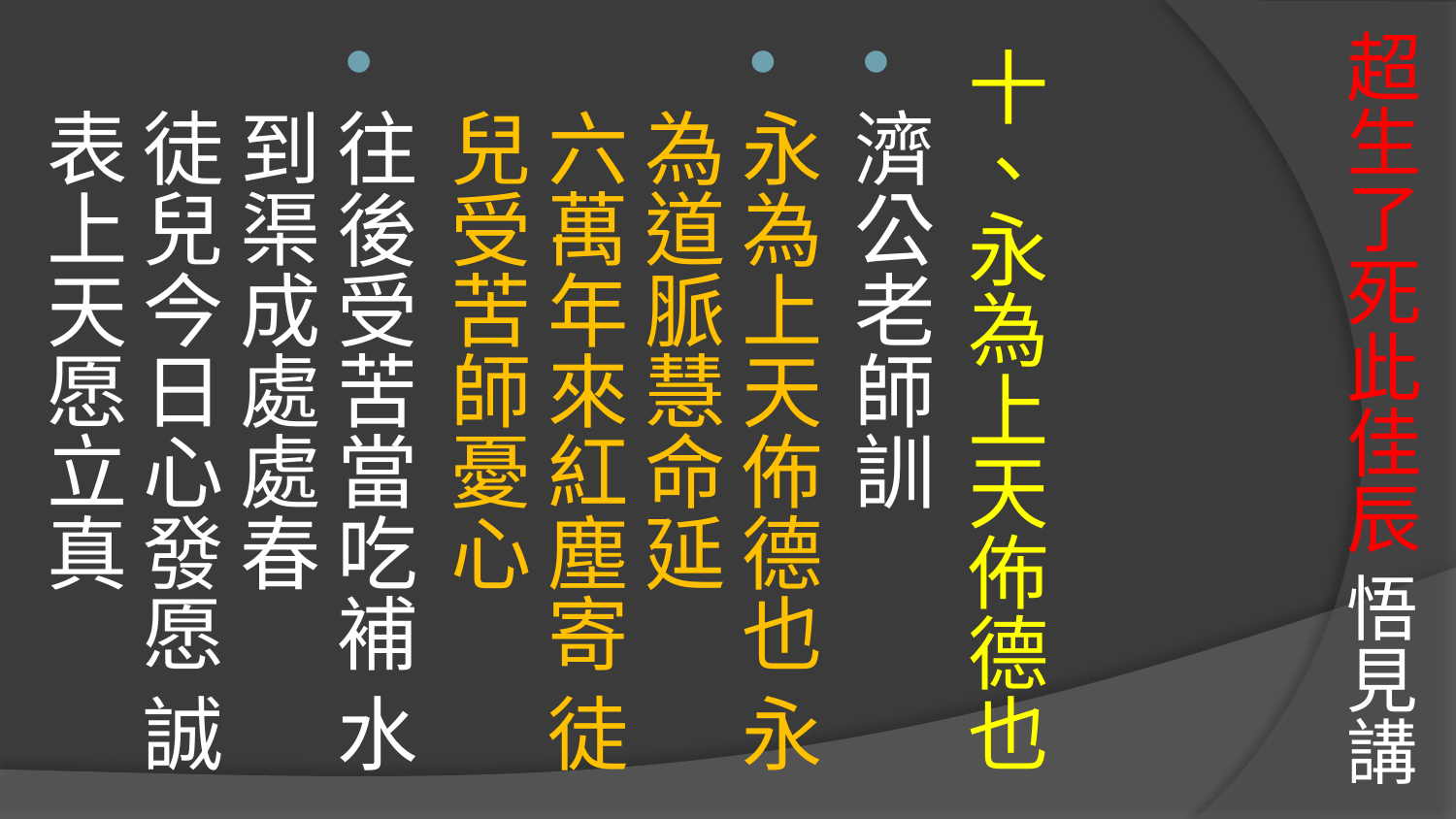

# 超生了死此佳辰 悟見講
十、永為上天佈德也
濟公老師訓
永為上天佈德也 永為道脈慧命延
六萬年來紅塵寄 徒兒受苦師憂心
往後受苦當吃補 水到渠成處處春
徒兒今日心發愿 誠表上天愿立真